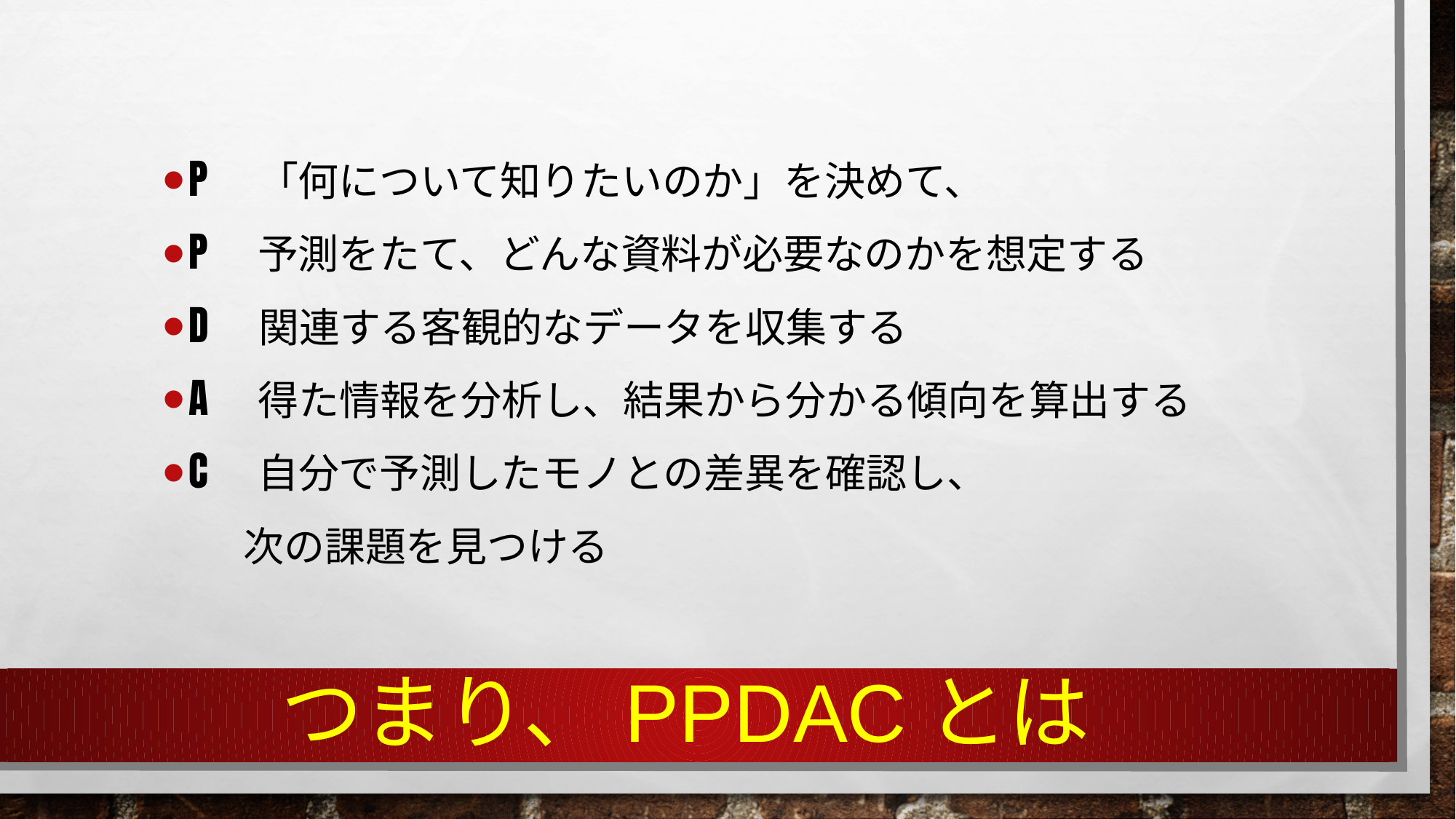

P　「何について知りたいのか」を決めて、
P　予測をたて、どんな資料が必要なのかを想定する
D　関連する客観的なデータを収集する
A　得た情報を分析し、結果から分かる傾向を算出する
C　自分で予測したモノとの差異を確認し、
　　次の課題を見つける

# つまり、PPDACとは